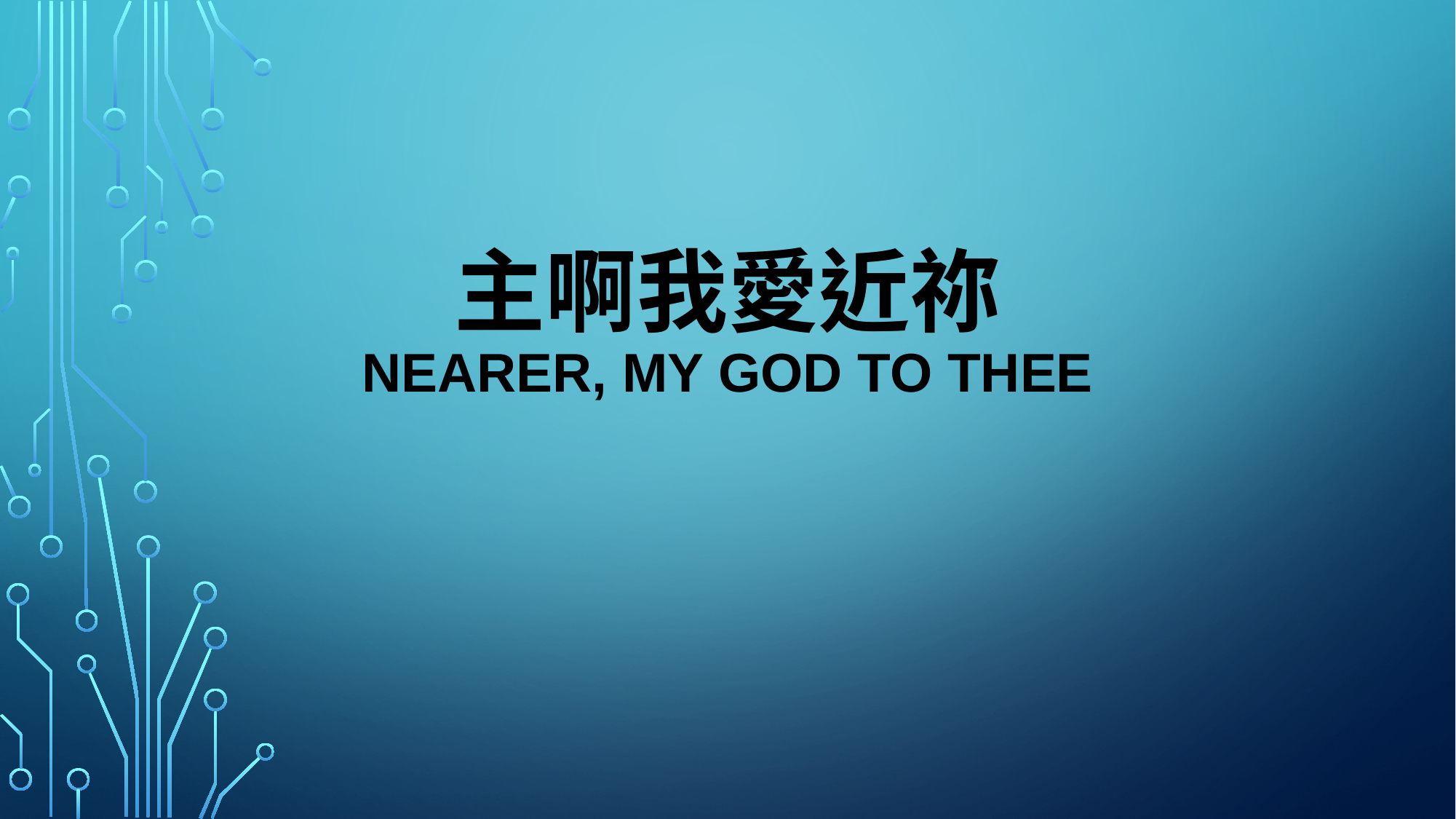

# 主啊我愛近祢 nearer, my god to thee